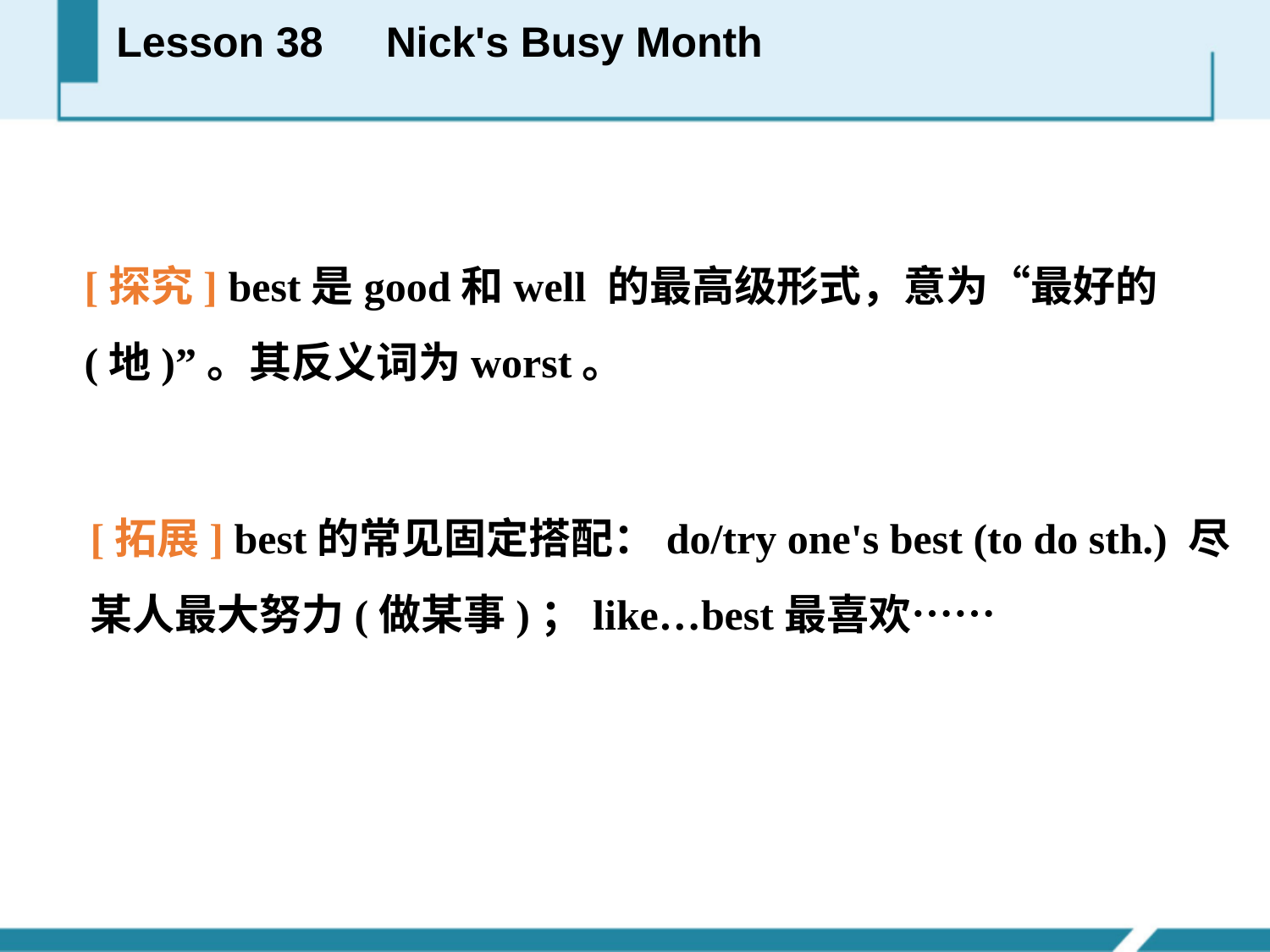

Lesson 38　Nick's Busy Month
[探究] best是good和well 的最高级形式，意为“最好的(地)”。其反义词为worst。
[拓展] best的常见固定搭配：do/try one's best (to do sth.) 尽某人最大努力(做某事)；like…best最喜欢……